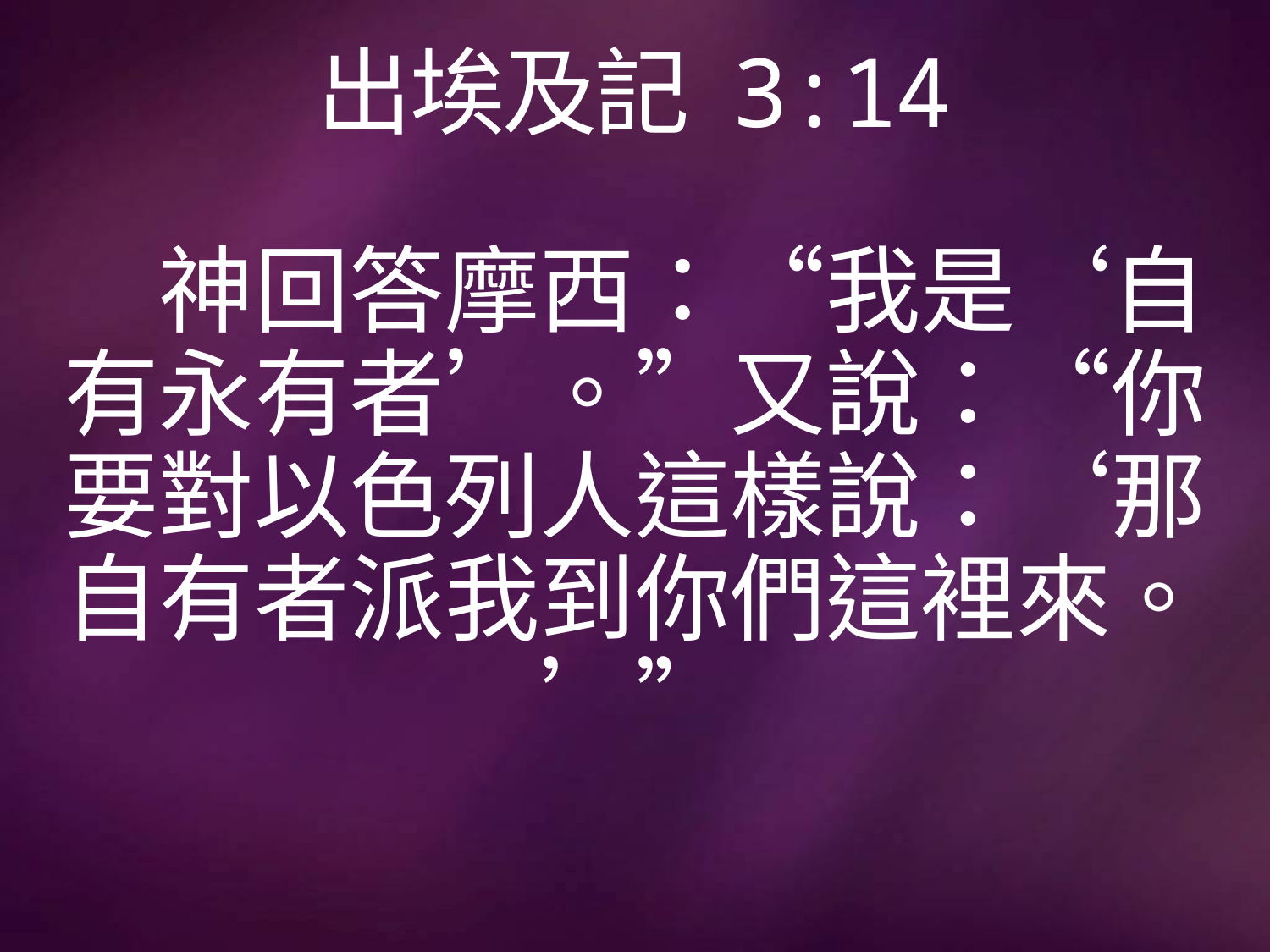

# 出埃及記 3:14
　神回答摩西：“我是‘自有永有者’。”又說：“你要對以色列人這樣說：‘那自有者派我到你們這裡來。’”